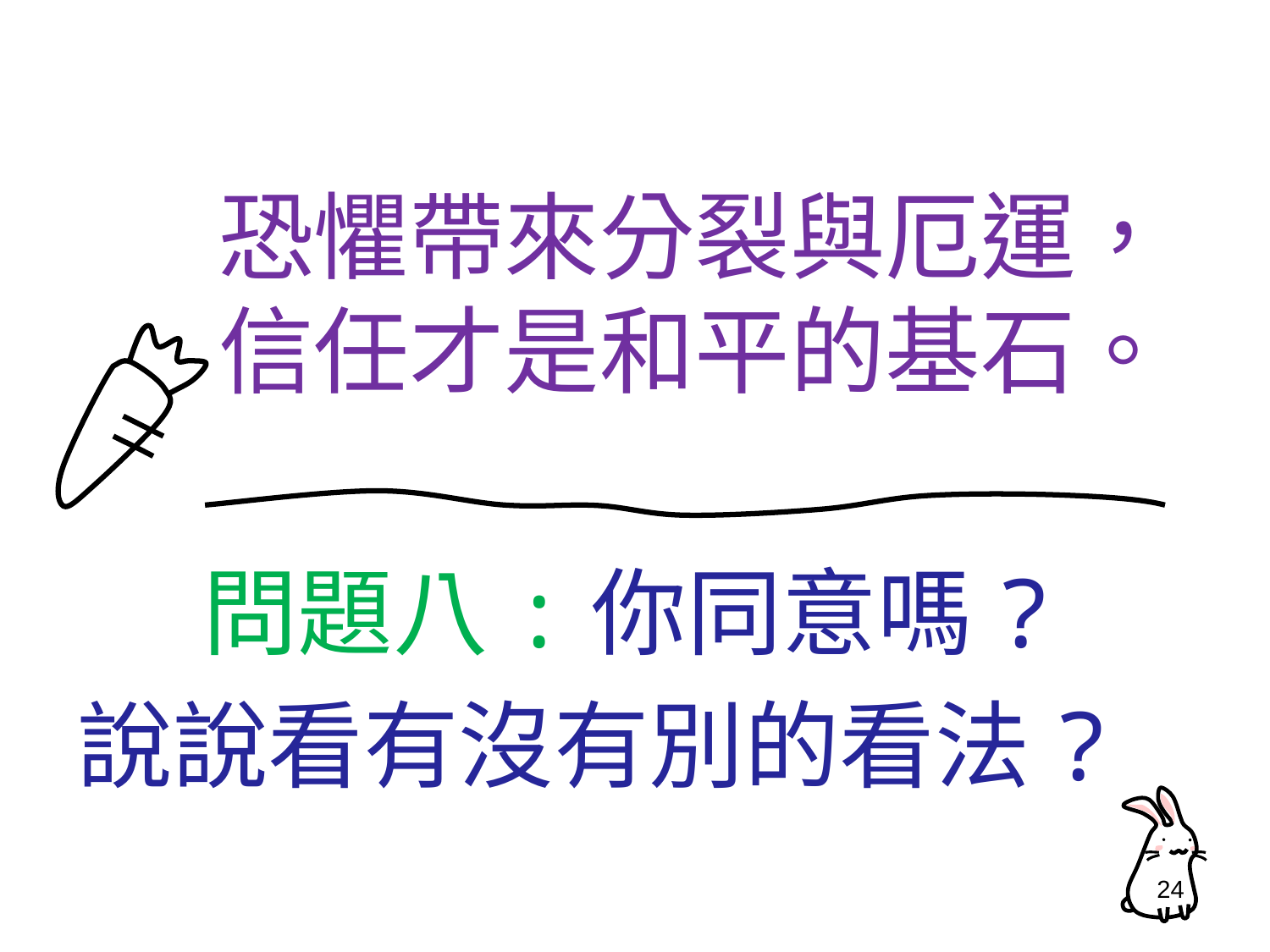

# 恐懼帶來分裂與厄運，信任才是和平的基石。
問題八:你同意嗎?
說說看有沒有別的看法?
24